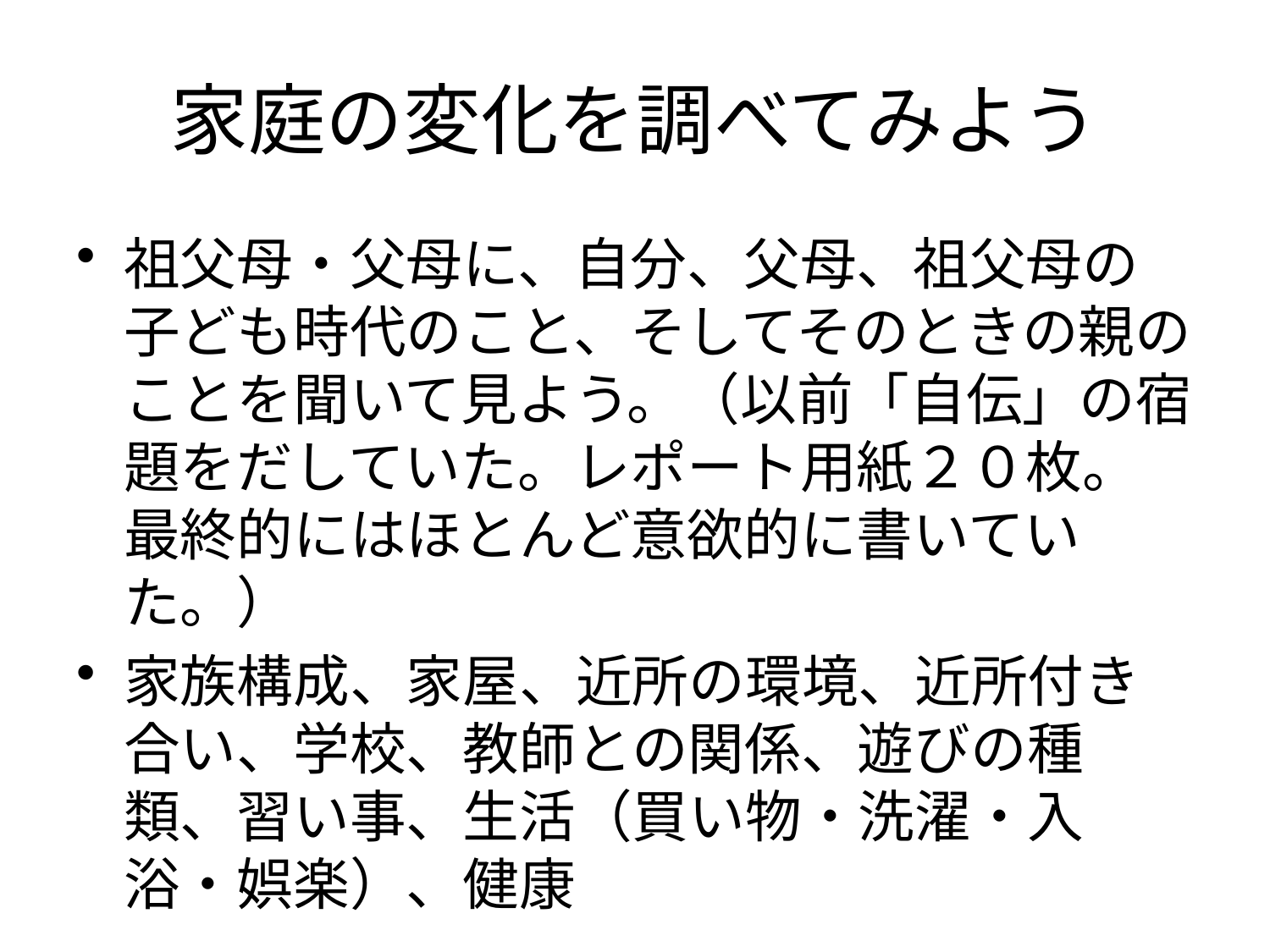

# 家庭の変化を調べてみよう
祖父母・父母に、自分、父母、祖父母の子ども時代のこと、そしてそのときの親のことを聞いて見よう。（以前「自伝」の宿題をだしていた。レポート用紙２０枚。最終的にはほとんど意欲的に書いていた。）
家族構成、家屋、近所の環境、近所付き合い、学校、教師との関係、遊びの種類、習い事、生活（買い物・洗濯・入浴・娯楽）、健康